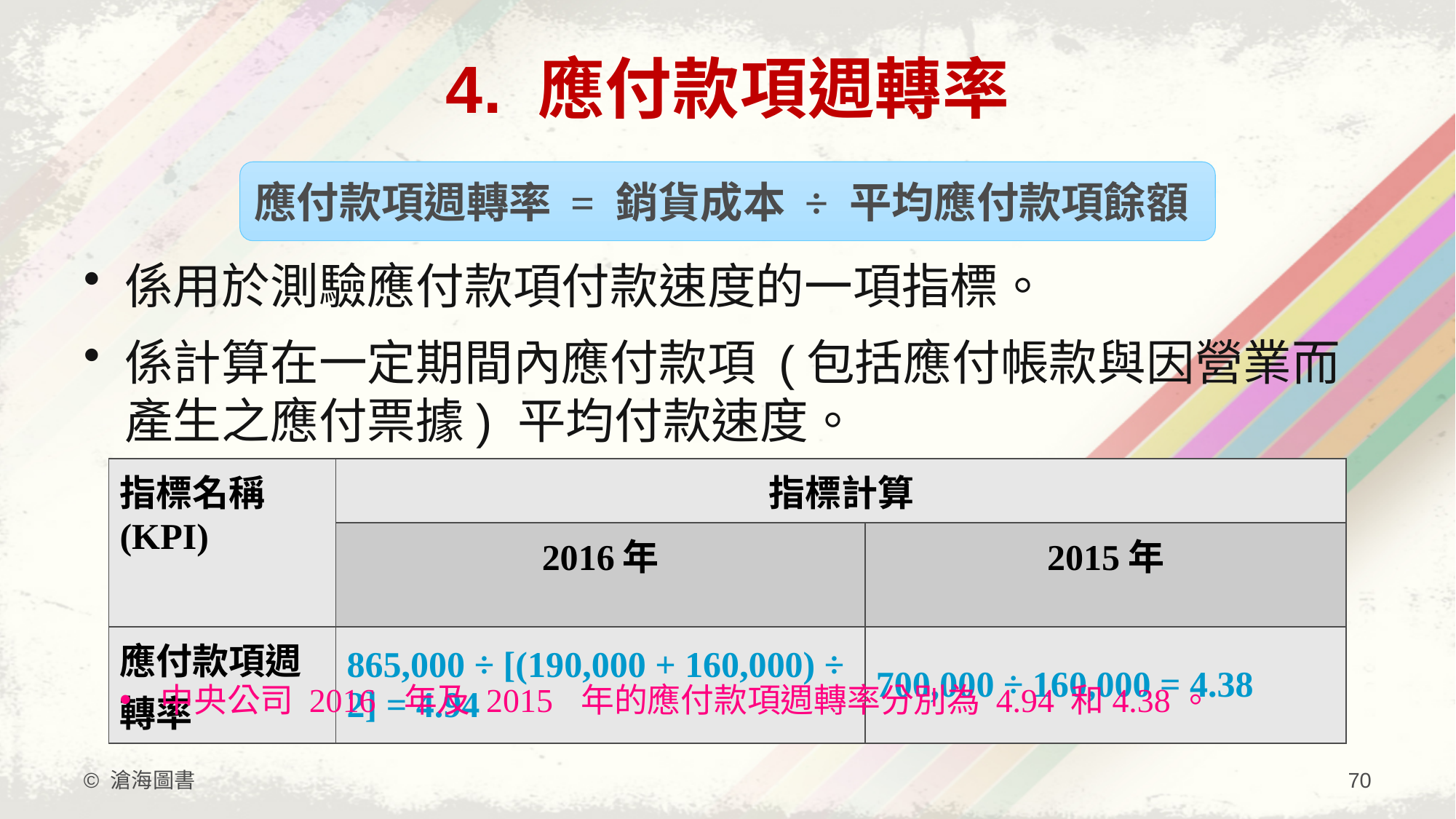

# 4. 應付款項週轉率
應付款項週轉率 = 銷貨成本 ÷ 平均應付款項餘額
係用於測驗應付款項付款速度的一項指標。
係計算在一定期間內應付款項 (包括應付帳款與因營業而產生之應付票據) 平均付款速度。

| 指標名稱 (KPI) | 指標計算 |  |
| --- | --- | --- |
|  | 2016年 | 2015年 |
| 應付款項週轉率 | 865,000 ÷ [(190,000 + 160,000) ÷ 2] = 4.94 | 700,000 ÷ 160,000 = 4.38 |
中央公司 2016 年及 2015 年的應付款項週轉率分別為 4.94 和4.38。
© 滄海圖書
70